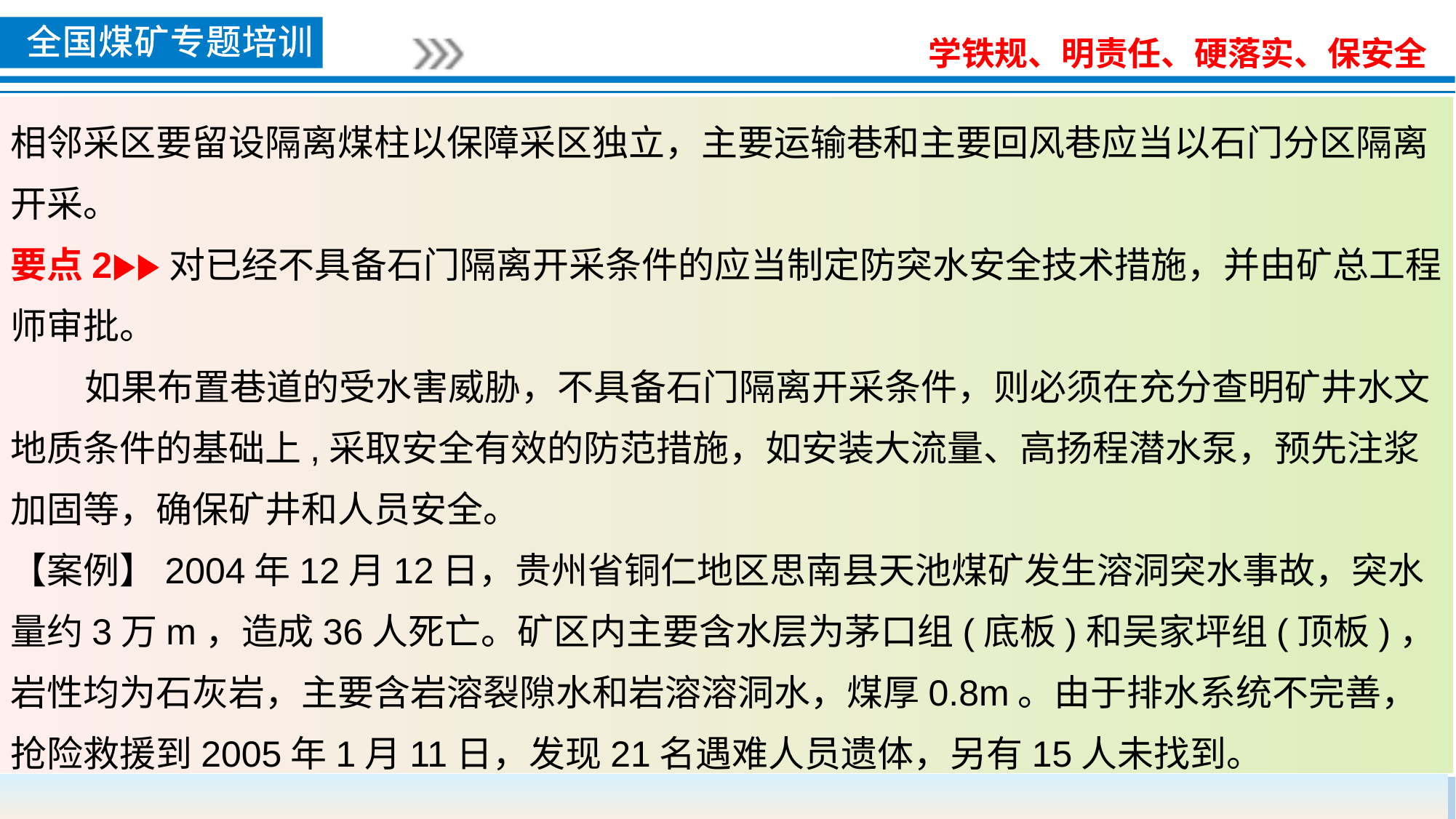

相邻采区要留设隔离煤柱以保障采区独立，主要运输巷和主要回风巷应当以石门分区隔离开采。
要点2▶▶对已经不具备石门隔离开采条件的应当制定防突水安全技术措施，并由矿总工程师审批。
        如果布置巷道的受水害威胁，不具备石门隔离开采条件，则必须在充分查明矿井水文地质条件的基础上,采取安全有效的防范措施，如安装大流量、高扬程潜水泵，预先注浆加固等，确保矿井和人员安全。
【案例】2004年12月12日，贵州省铜仁地区思南县天池煤矿发生溶洞突水事故，突水量约3万m，造成36人死亡。矿区内主要含水层为茅口组(底板)和吴家坪组(顶板)，岩性均为石灰岩，主要含岩溶裂隙水和岩溶溶洞水，煤厚0.8m。由于排水系统不完善，抢险救援到2005年1月11日，发现21名遇难人员遗体，另有15人未找到。